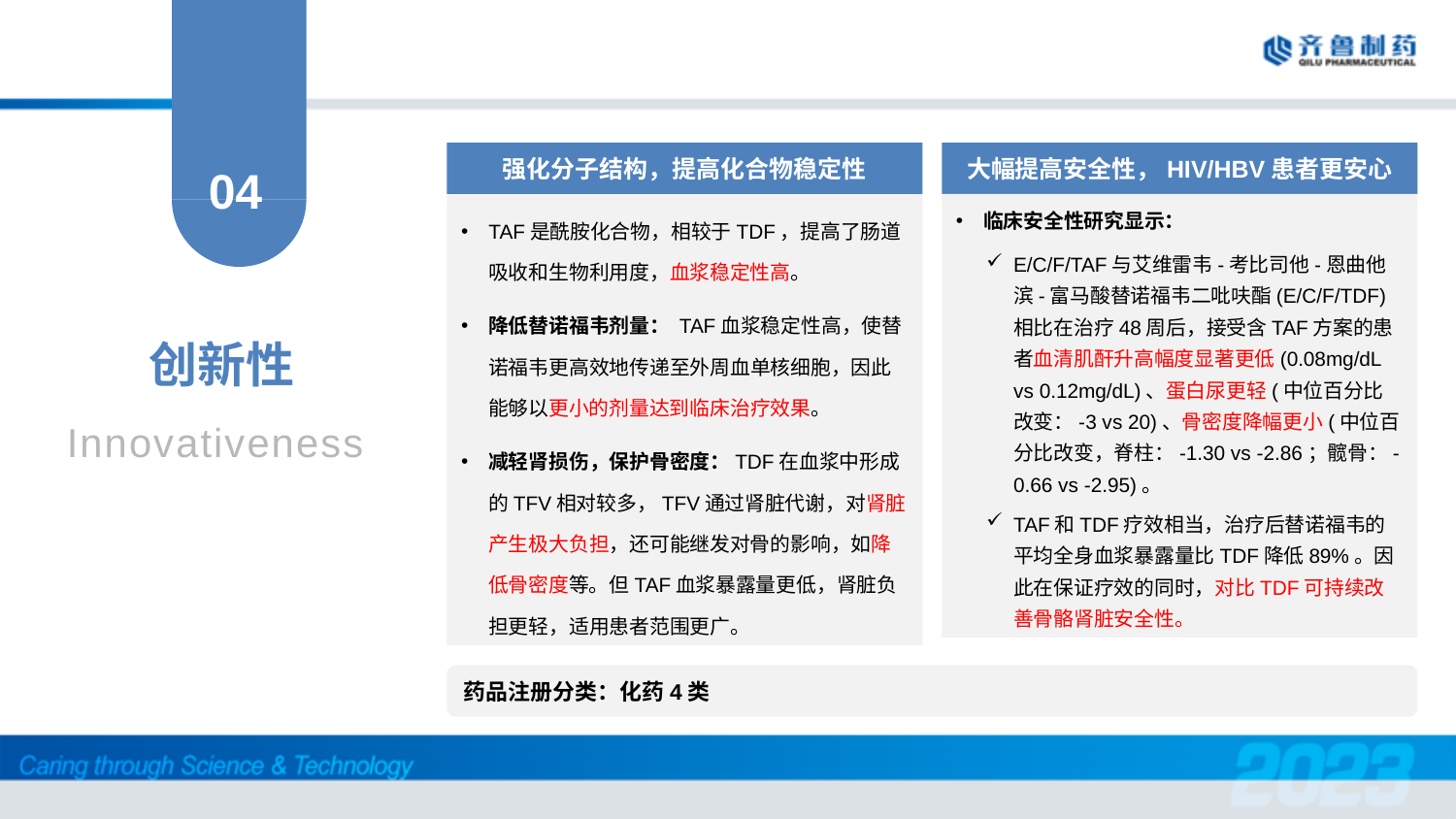

强化分子结构，提高化合物稳定性
大幅提高安全性，HIV/HBV患者更安心
04
临床安全性研究显示：
E/C/F/TAF与艾维雷韦-考比司他-恩曲他滨-富马酸替诺福韦二吡呋酯(E/C/F/TDF)相比在治疗48周后，接受含TAF方案的患者血清肌酐升高幅度显著更低(0.08mg/dL vs 0.12mg/dL)、蛋白尿更轻(中位百分比改变：-3 vs 20)、骨密度降幅更小(中位百分比改变，脊柱：-1.30 vs -2.86；髋骨：-0.66 vs -2.95)。
TAF和TDF疗效相当，治疗后替诺福韦的平均全身血浆暴露量比TDF降低89%。因此在保证疗效的同时，对比TDF可持续改善骨骼肾脏安全性。
TAF是酰胺化合物，相较于TDF，提高了肠道吸收和生物利用度，血浆稳定性高。
降低替诺福韦剂量： TAF血浆稳定性高，使替诺福韦更高效地传递至外周血单核细胞，因此能够以更小的剂量达到临床治疗效果。
减轻肾损伤，保护骨密度：TDF在血浆中形成的TFV相对较多，TFV通过肾脏代谢，对肾脏产生极大负担，还可能继发对骨的影响，如降低骨密度等。但TAF血浆暴露量更低，肾脏负担更轻，适用患者范围更广。
创新性
Innovativeness
药品注册分类：化药4类